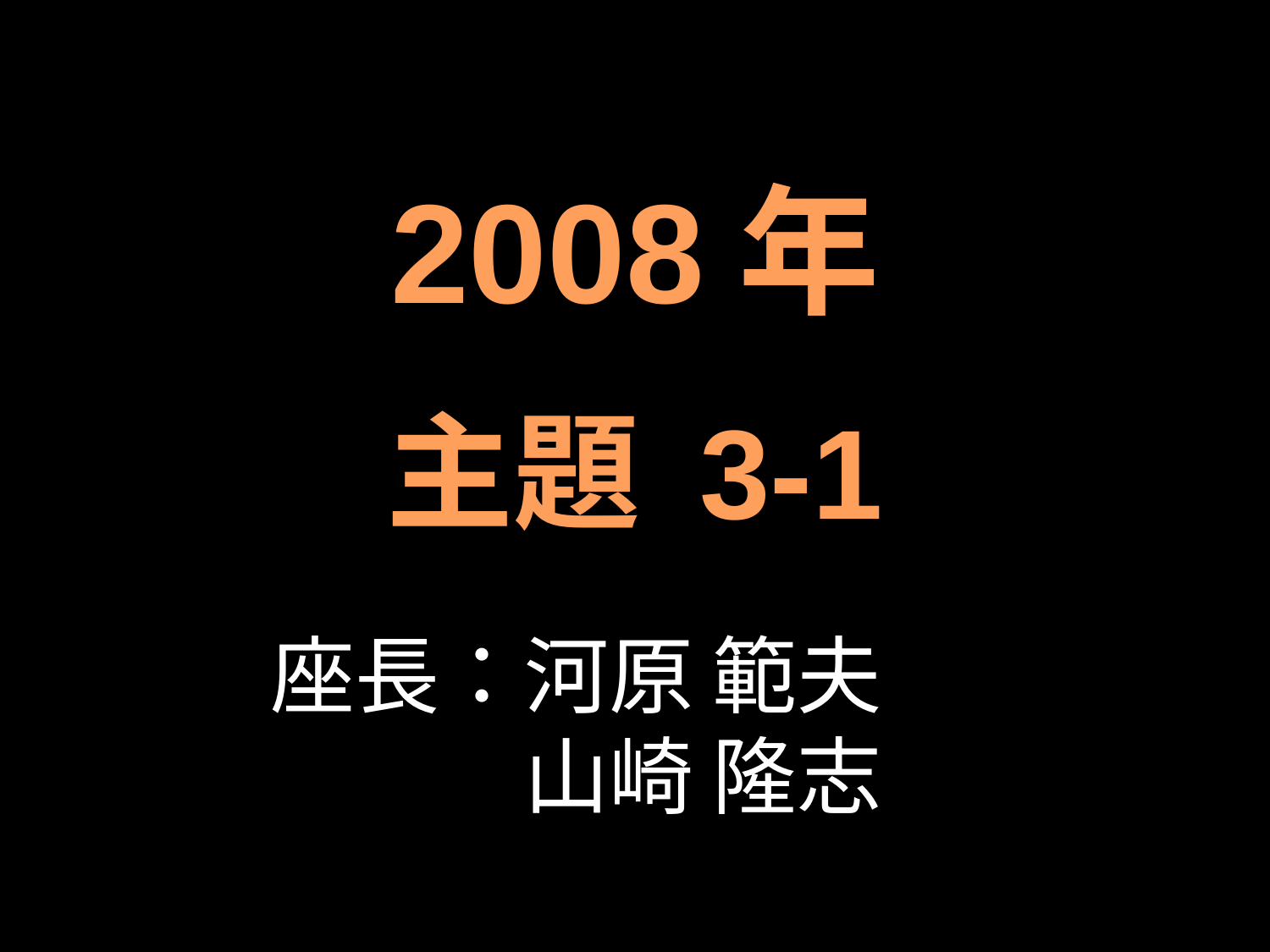

2008年
主題 3-1
座長：河原 範夫
　　　山崎 隆志